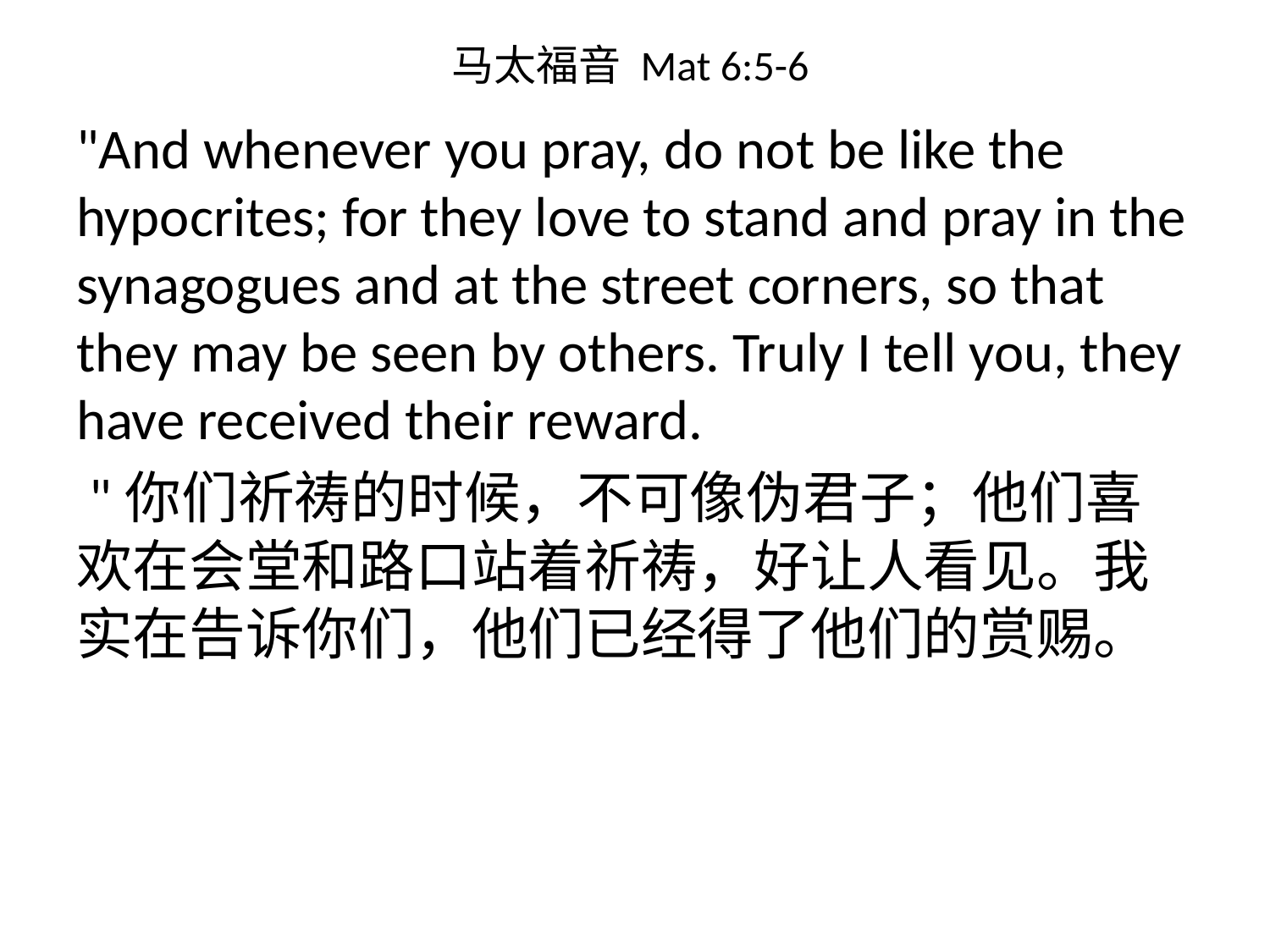

# 马太福音 Mat 6:5-6
"And whenever you pray, do not be like the hypocrites; for they love to stand and pray in the synagogues and at the street corners, so that they may be seen by others. Truly I tell you, they have received their reward.
 "你们祈祷的时候，不可像伪君子；他们喜欢在会堂和路口站着祈祷，好让人看见。我实在告诉你们，他们已经得了他们的赏赐。